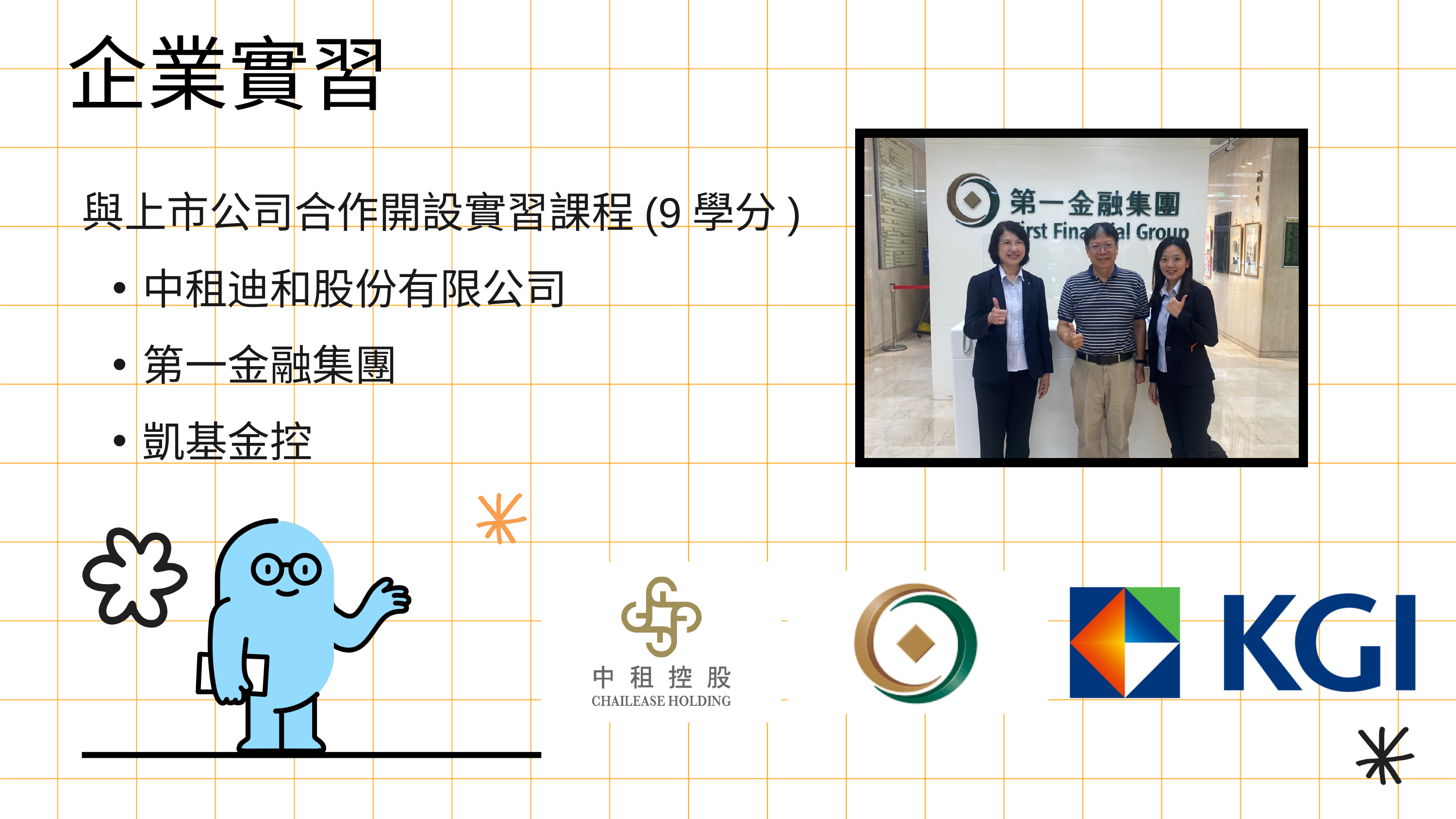

企業實習

與上市公司合作開設實習課程(9學分)
中租迪和股份有限公司
第一金融集團
凱基金控